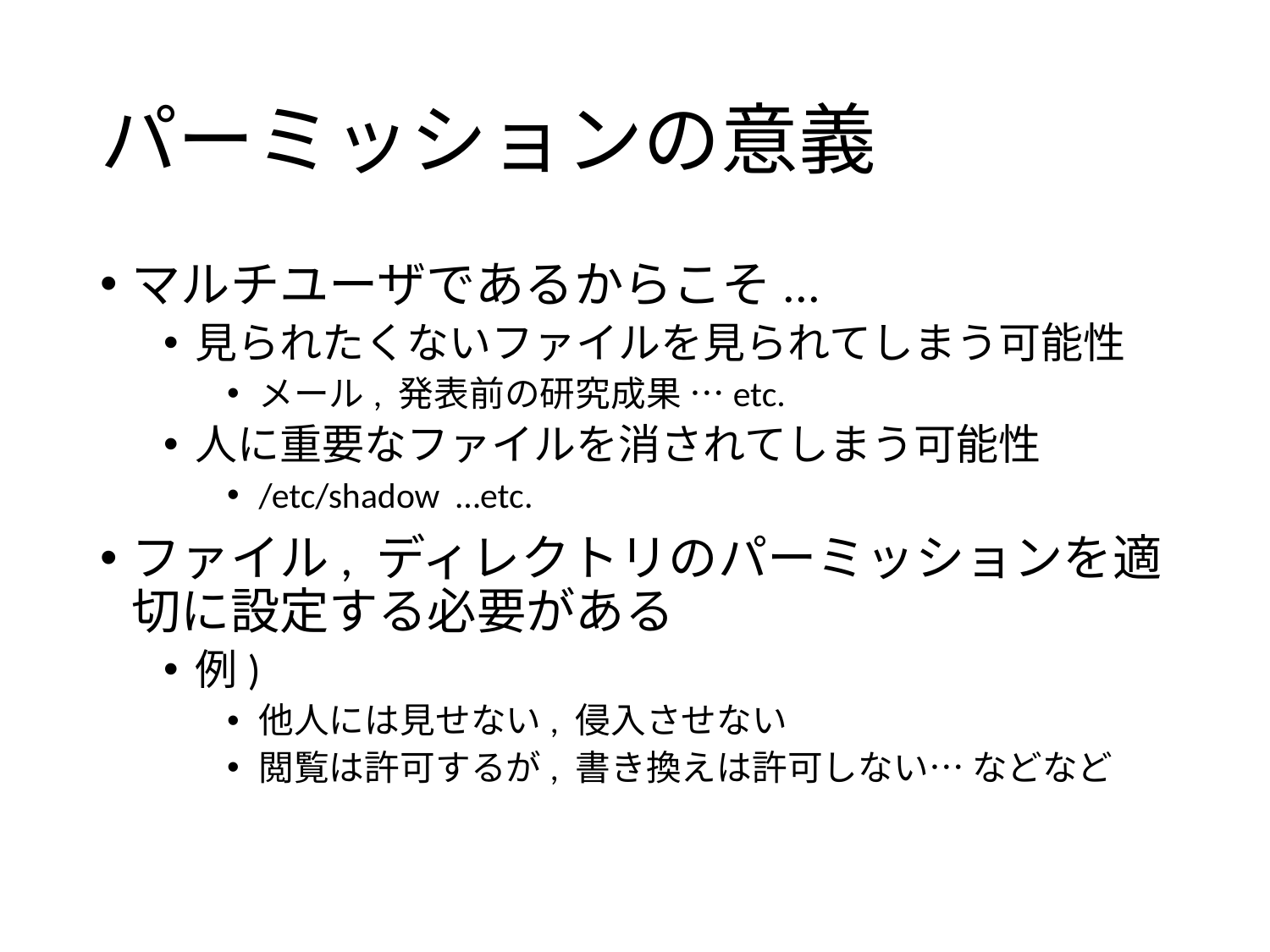

# パーミッションの意義
マルチユーザであるからこそ...
見られたくないファイルを見られてしまう可能性
メール, 発表前の研究成果 …etc.
人に重要なファイルを消されてしまう可能性
/etc/shadow  …etc.
ファイル, ディレクトリのパーミッションを適切に設定する必要がある
例)
他人には見せない, 侵入させない
閲覧は許可するが, 書き換えは許可しない… などなど